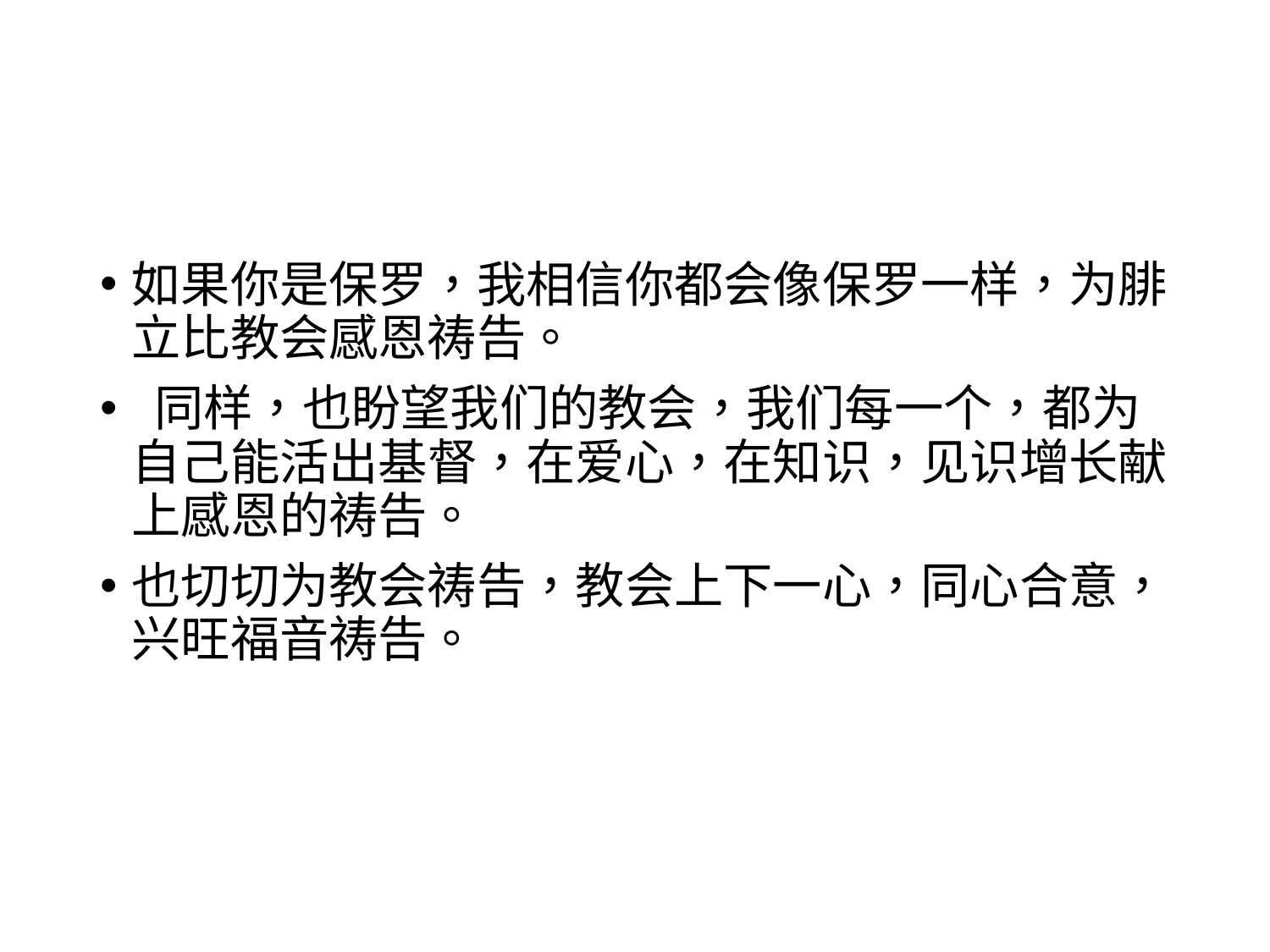

#
如果你是保罗，我相信你都会像保罗一样，为腓立比教会感恩祷告。
 同样，也盼望我们的教会，我们每一个，都为自己能活出基督，在爱心，在知识，见识增长献上感恩的祷告。
也切切为教会祷告，教会上下一心，同心合意，兴旺福音祷告。